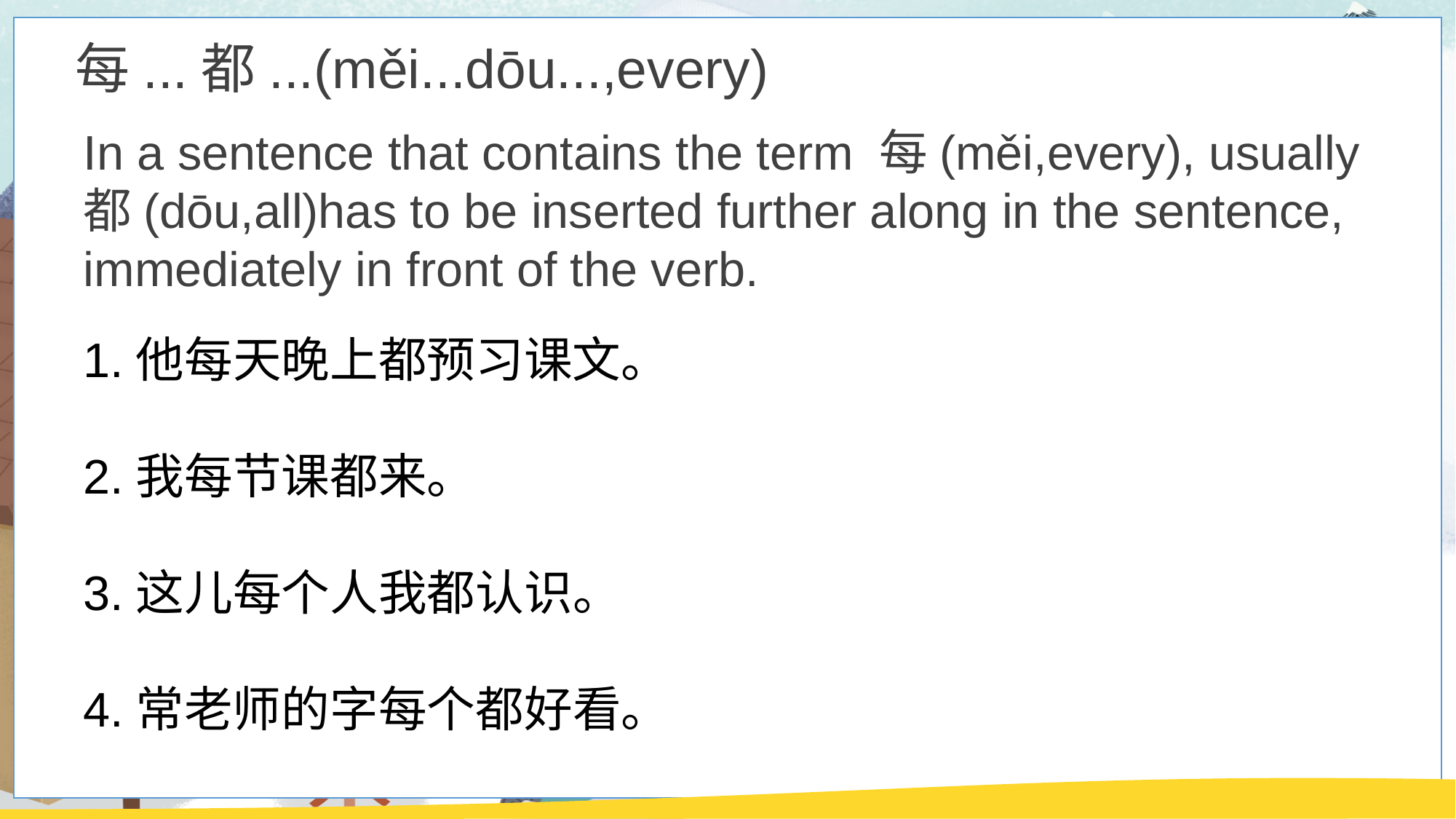

每...都...(měi...dōu...,every)
In a sentence that contains the term 每(měi,every), usually 都(dōu,all)has to be inserted further along in the sentence, immediately in front of the verb.
1.他每天晚上都预习课文。

2.我每节课都来。

3.这儿每个人我都认识。

4.常老师的字每个都好看。